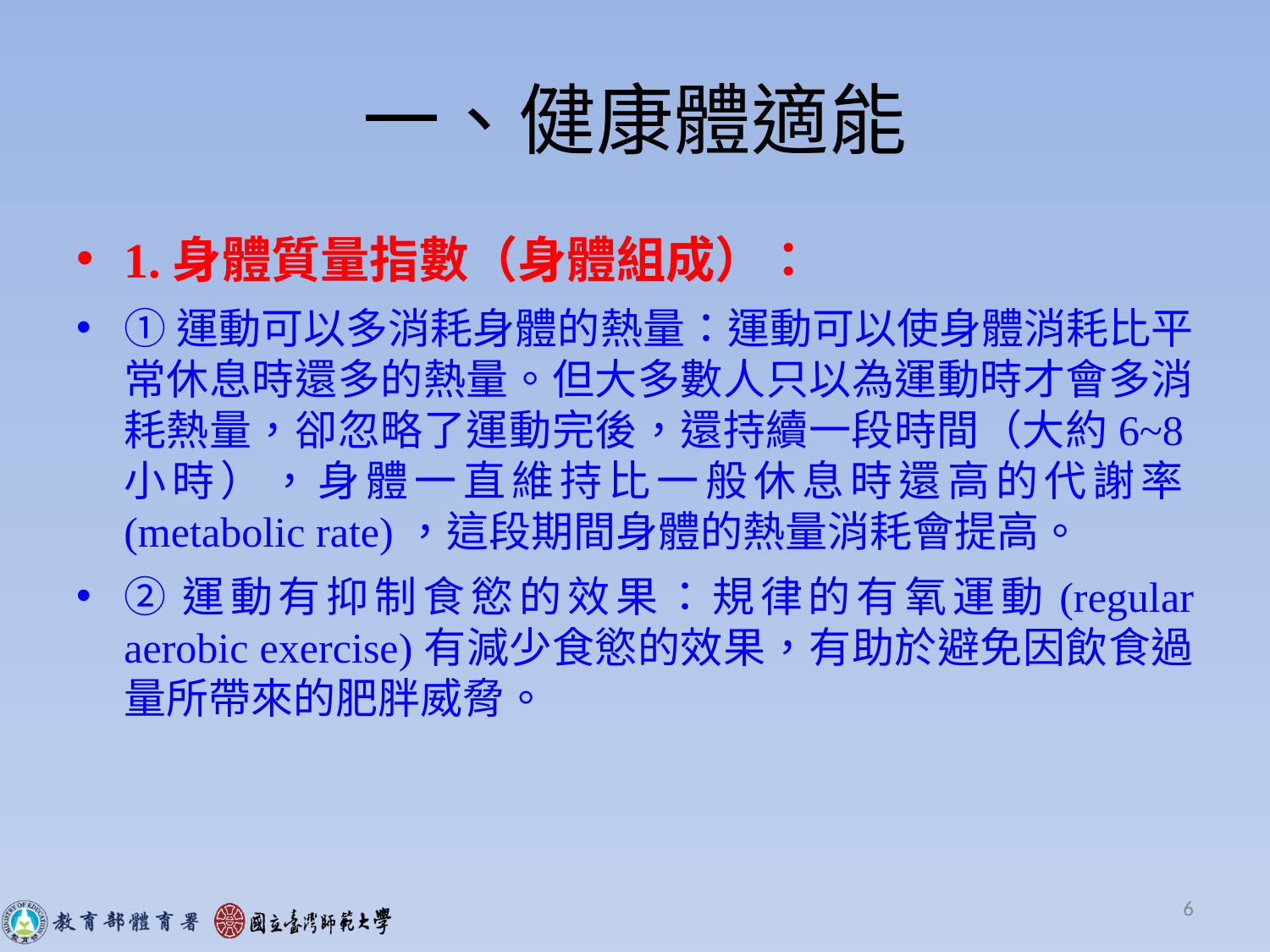

# 一、健康體適能
1.身體質量指數（身體組成）：
①運動可以多消耗身體的熱量：運動可以使身體消耗比平常休息時還多的熱量。但大多數人只以為運動時才會多消耗熱量，卻忽略了運動完後，還持續一段時間（大約6~8小時），身體一直維持比一般休息時還高的代謝率(metabolic rate)，這段期間身體的熱量消耗會提高。
②運動有抑制食慾的效果：規律的有氧運動(regular aerobic exercise)有減少食慾的效果，有助於避免因飲食過量所帶來的肥胖威脅。

6